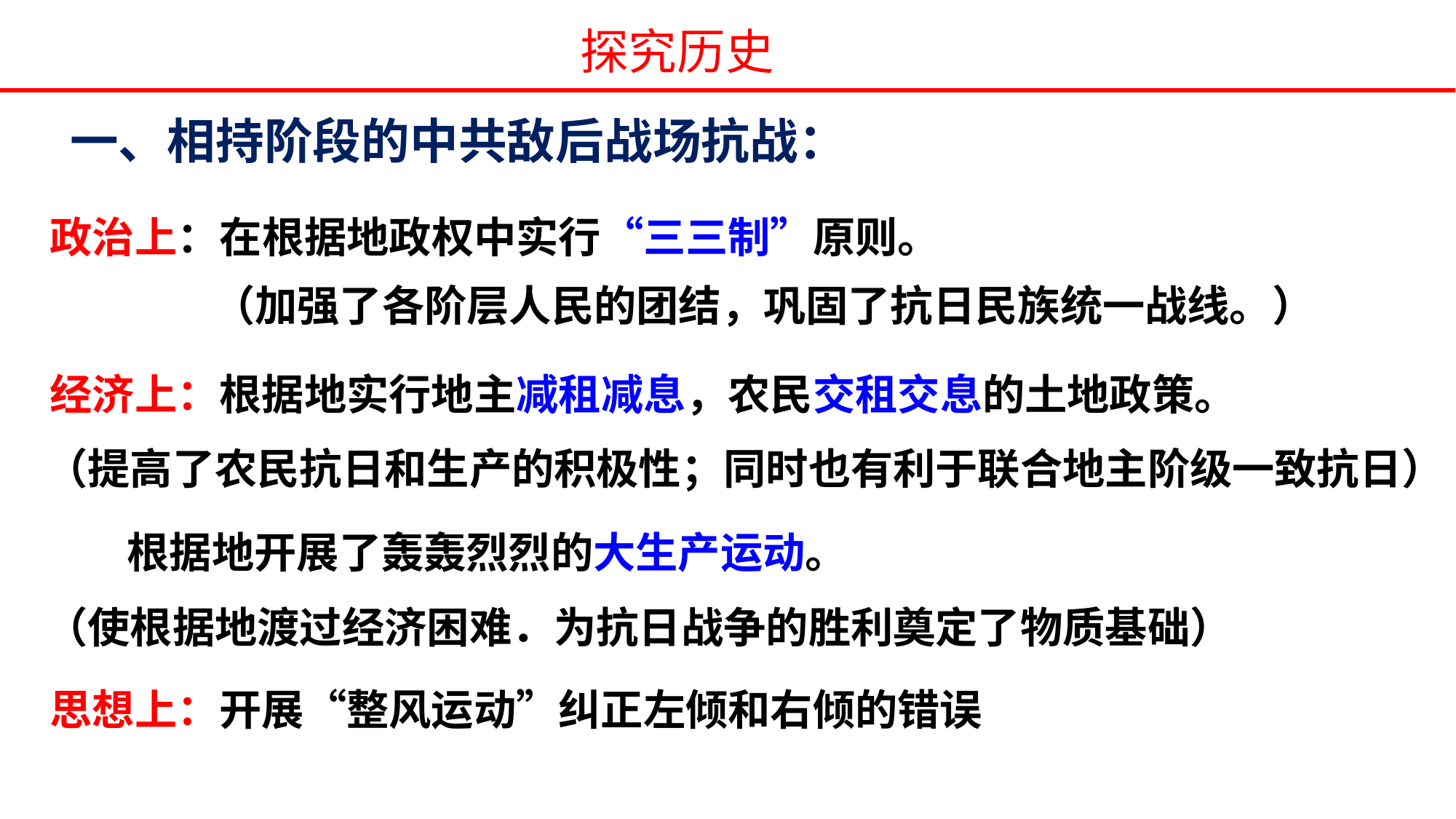

探究历史
# 一、相持阶段的中共敌后战场抗战：
   政治上：在根据地政权中实行“三三制”原则。

   经济上：根据地实行地主减租减息，农民交租交息的土地政策。

           根据地开展了轰轰烈烈的大生产运动。

   思想上：开展“整风运动”纠正左倾和右倾的错误

（加强了各阶层人民的团结，巩固了抗日民族统一战线。）
（提高了农民抗日和生产的积极性；同时也有利于联合地主阶级一致抗日）
（使根据地渡过经济困难．为抗日战争的胜利奠定了物质基础）